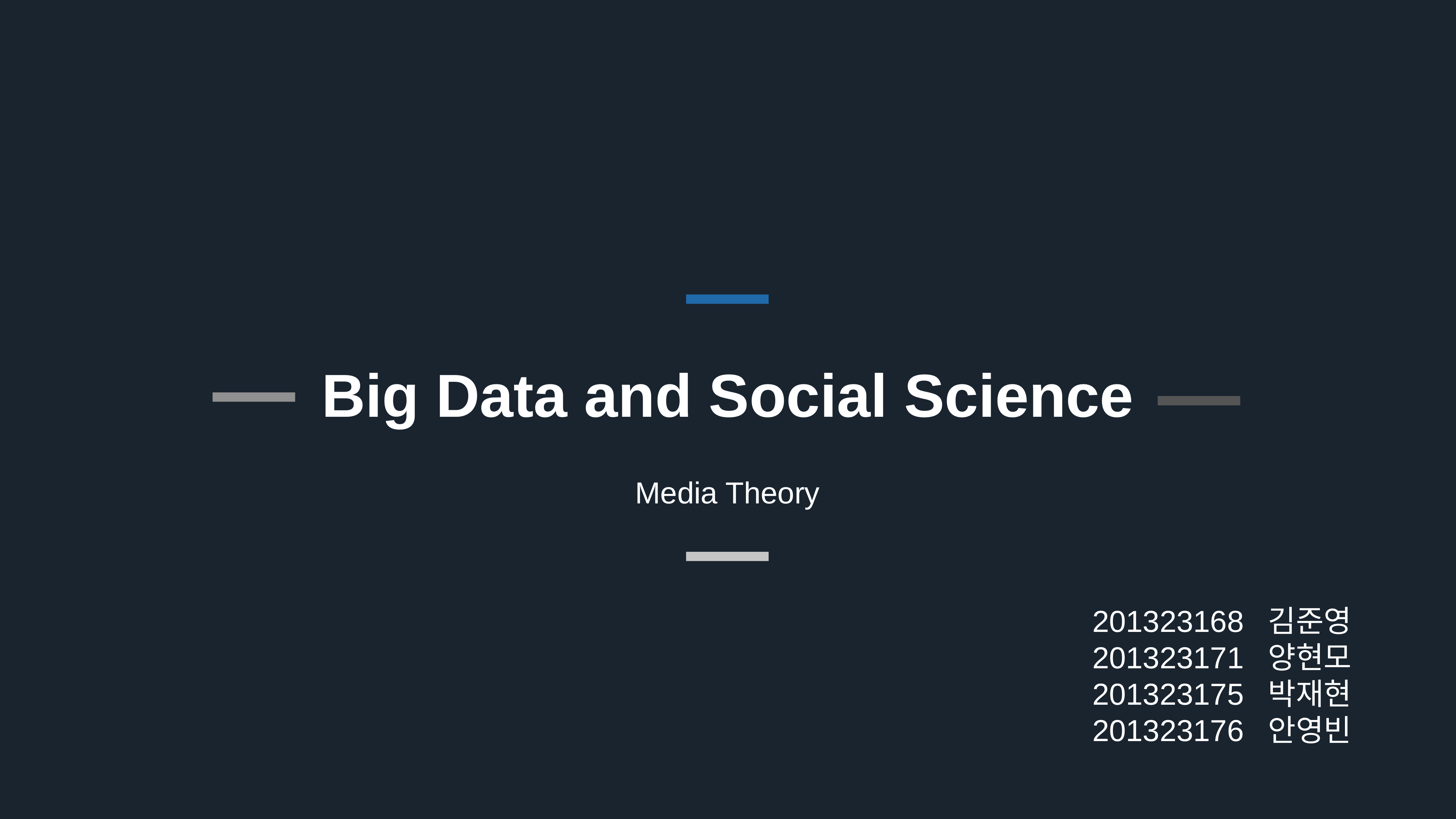

Big Data and Social Science
Media Theory

201323168  김준영
201323171  양현모
201323175  박재현
201323176  안영빈